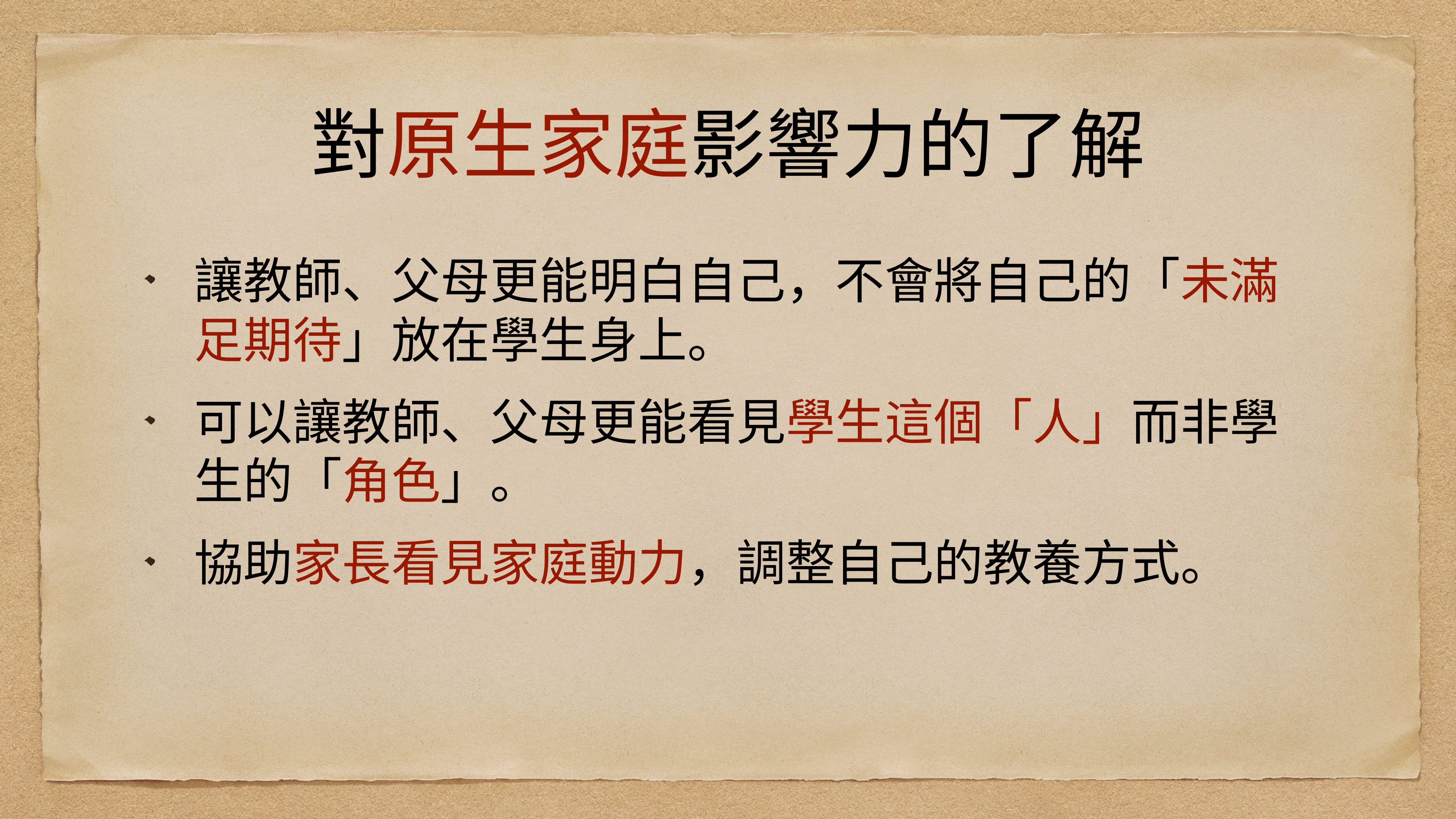

# 對原生家庭影響力的了解
讓教師、父母更能明白自己，不會將自己的「未滿足期待」放在學生身上。
可以讓教師、父母更能看見學生這個「人」而非學生的「角色」。
協助家長看見家庭動力，調整自己的教養方式。